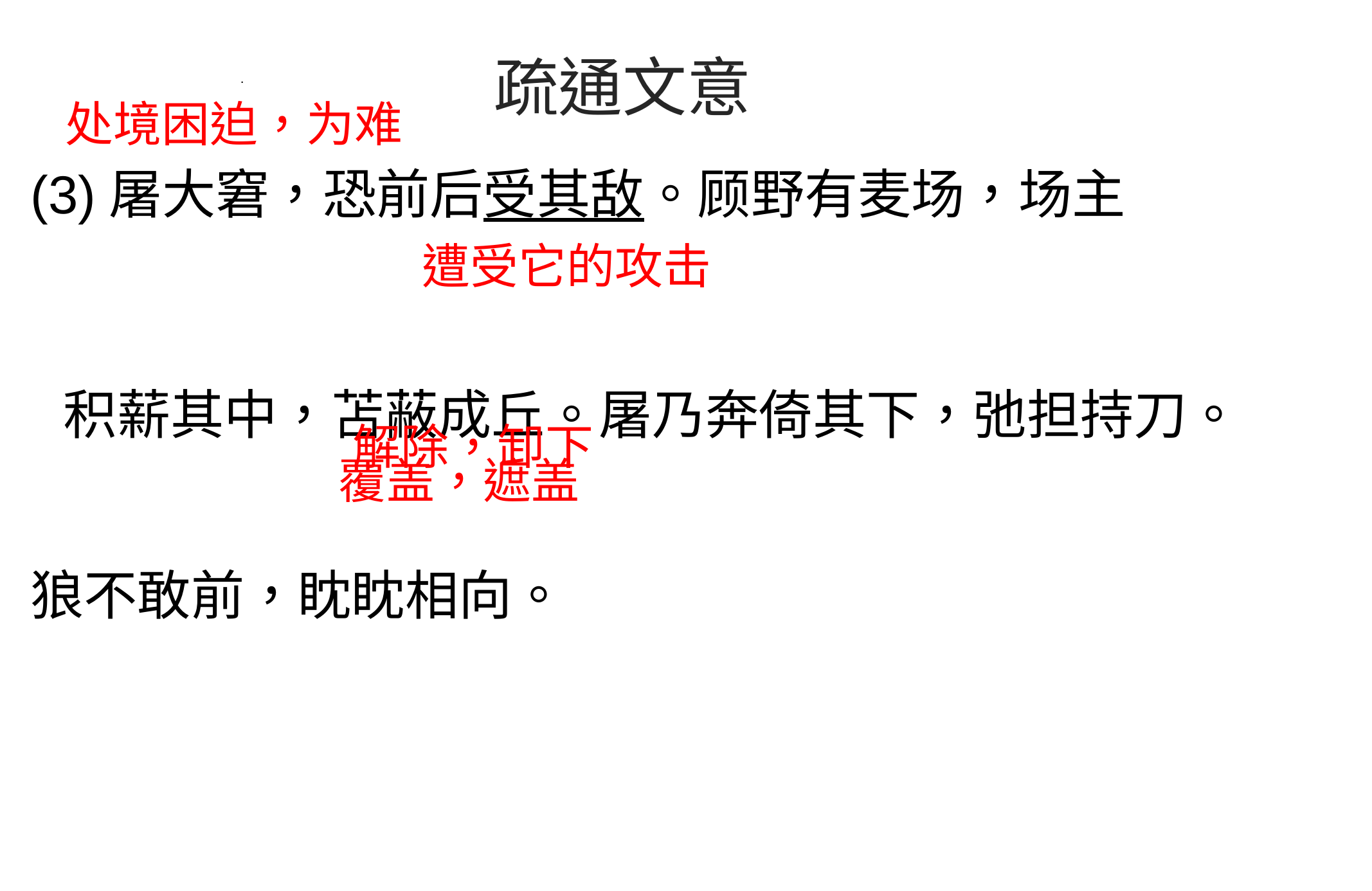

疏通文意
.
处境困迫，为难
(3)屠大窘，恐前后受其敌。顾野有麦场，场主

  积薪其中，苫蔽成丘。屠乃奔倚其下，弛担持刀。
狼不敢前，眈眈相向。
遭受它的攻击
解除，卸下
覆盖，遮盖